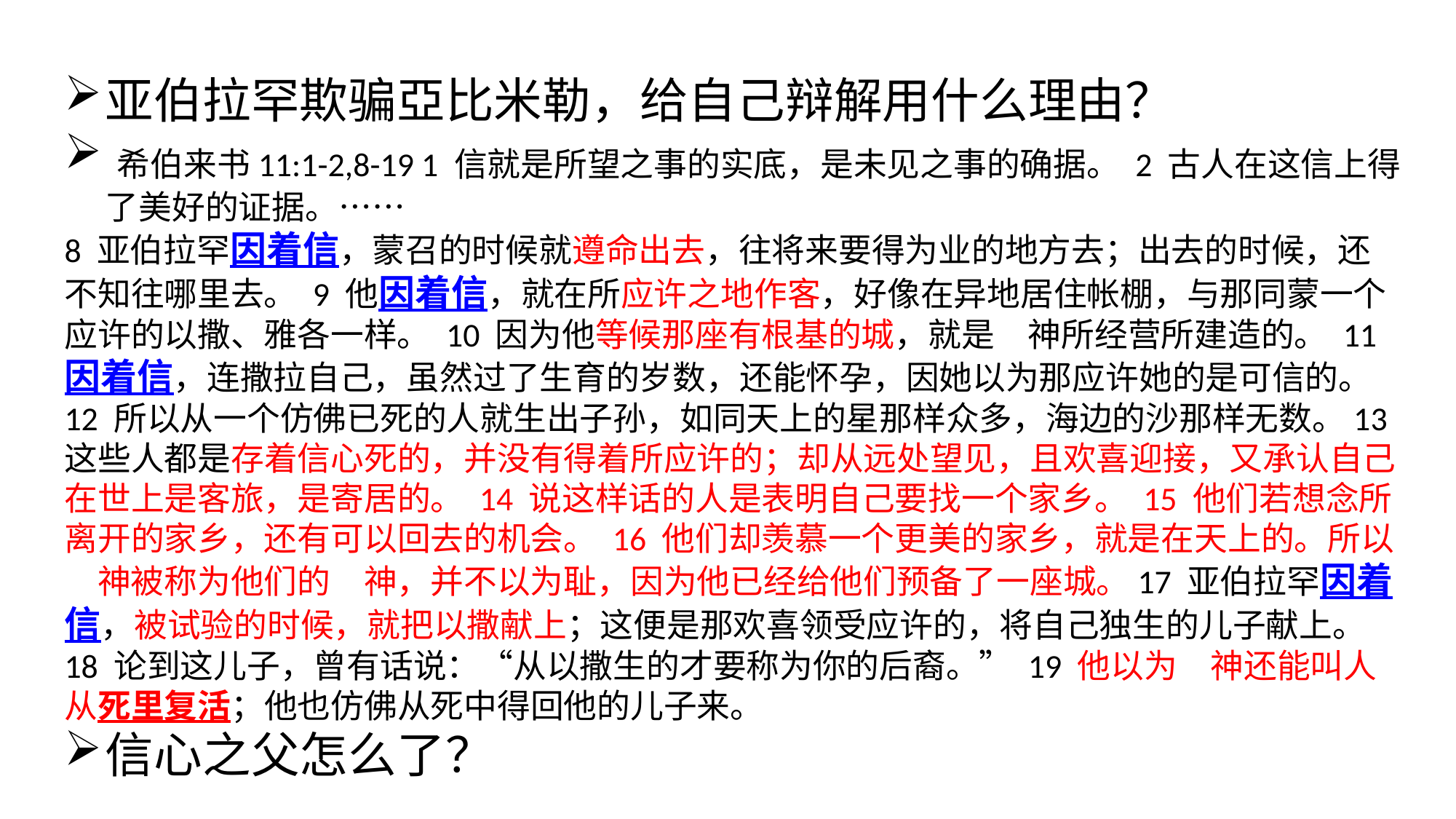

‪
亚伯拉罕欺骗亞比米勒，给自己辩解用什么理由？
‪希伯来书‬11:1-2,8-19 1 信就是所望之事的实底，是未见之事的确据。 2 古人在这信上得了美好的证据。……
8 亚伯拉罕因着信，蒙召的时候就遵命出去，往将来要得为业的地方去；出去的时候，还不知往哪里去。 9 他因着信，就在所应许之地作客，好像在异地居住帐棚，与那同蒙一个应许的以撒、雅各一样。 10 因为他等候那座有根基的城，就是　神所经营所建造的。 11 因着信，连撒拉自己，虽然过了生育的岁数，还能怀孕，因她以为那应许她的是可信的。 12 所以从一个仿佛已死的人就生出子孙，如同天上的星那样众多，海边的沙那样无数。13 这些人都是存着信心死的，并没有得着所应许的；却从远处望见，且欢喜迎接，又承认自己在世上是客旅，是寄居的。 14 说这样话的人是表明自己要找一个家乡。 15 他们若想念所离开的家乡，还有可以回去的机会。 16 他们却羡慕一个更美的家乡，就是在天上的。所以　神被称为他们的　神，并不以为耻，因为他已经给他们预备了一座城。17 亚伯拉罕因着信，被试验的时候，就把以撒献上；这便是那欢喜领受应许的，将自己独生的儿子献上。 18 论到这儿子，曾有话说：“从以撒生的才要称为你的后裔。” 19 他以为　神还能叫人从死里复活；他也仿佛从死中得回他的儿子来。‪‪
信心之父怎么了？